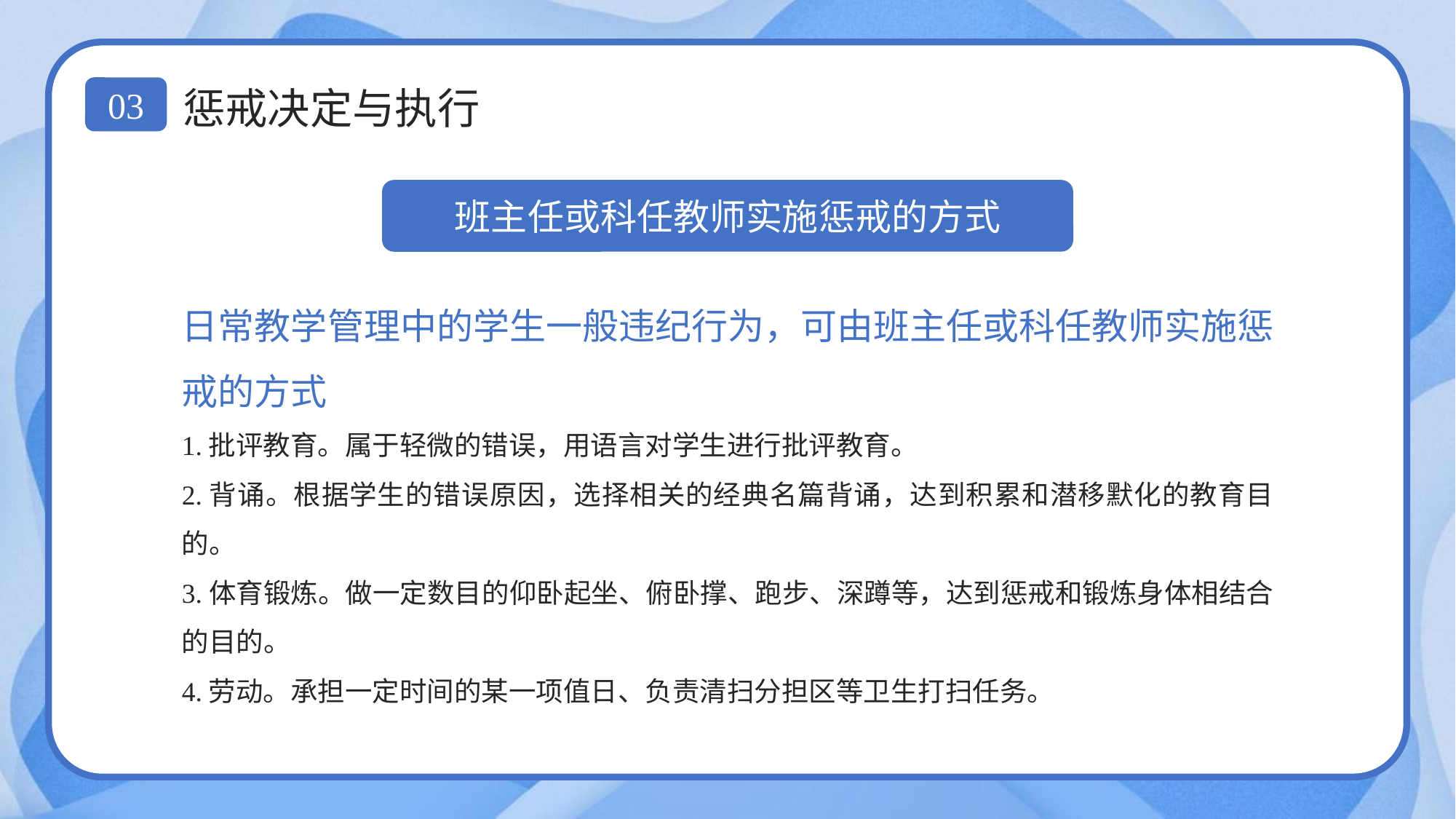

惩戒决定与执行
03
班主任或科任教师实施惩戒的方式
日常教学管理中的学生一般违纪行为，可由班主任或科任教师实施惩戒的方式
1.批评教育。属于轻微的错误，用语言对学生进行批评教育。
2.背诵。根据学生的错误原因，选择相关的经典名篇背诵，达到积累和潜移默化的教育目的。
3.体育锻炼。做一定数目的仰卧起坐、俯卧撑、跑步、深蹲等，达到惩戒和锻炼身体相结合的目的。
4.劳动。承担一定时间的某一项值日、负责清扫分担区等卫生打扫任务。